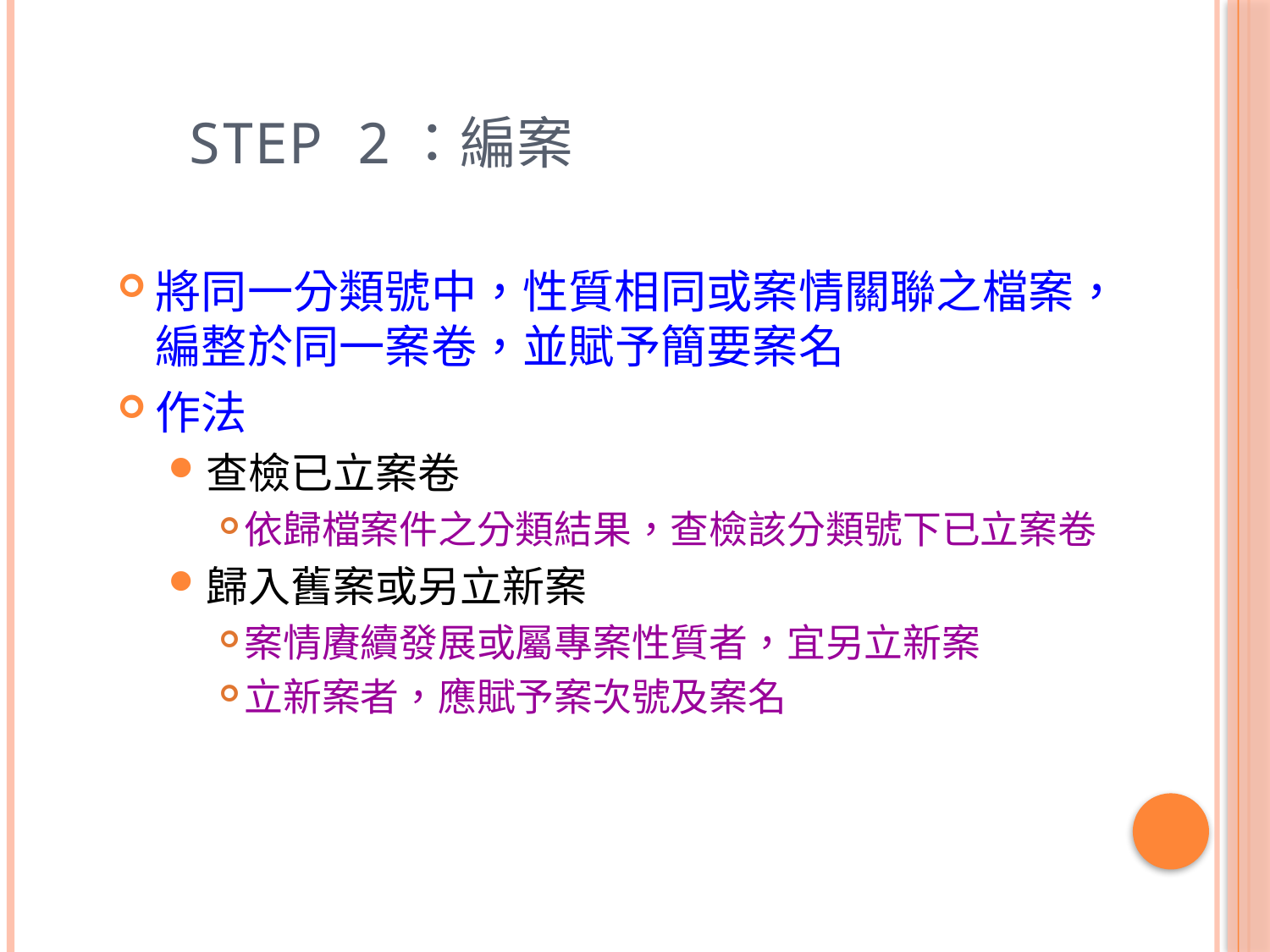

# Step 2：編案
將同一分類號中，性質相同或案情關聯之檔案，編整於同一案卷，並賦予簡要案名
作法
查檢已立案卷
依歸檔案件之分類結果，查檢該分類號下已立案卷
歸入舊案或另立新案
案情賡續發展或屬專案性質者，宜另立新案
立新案者，應賦予案次號及案名